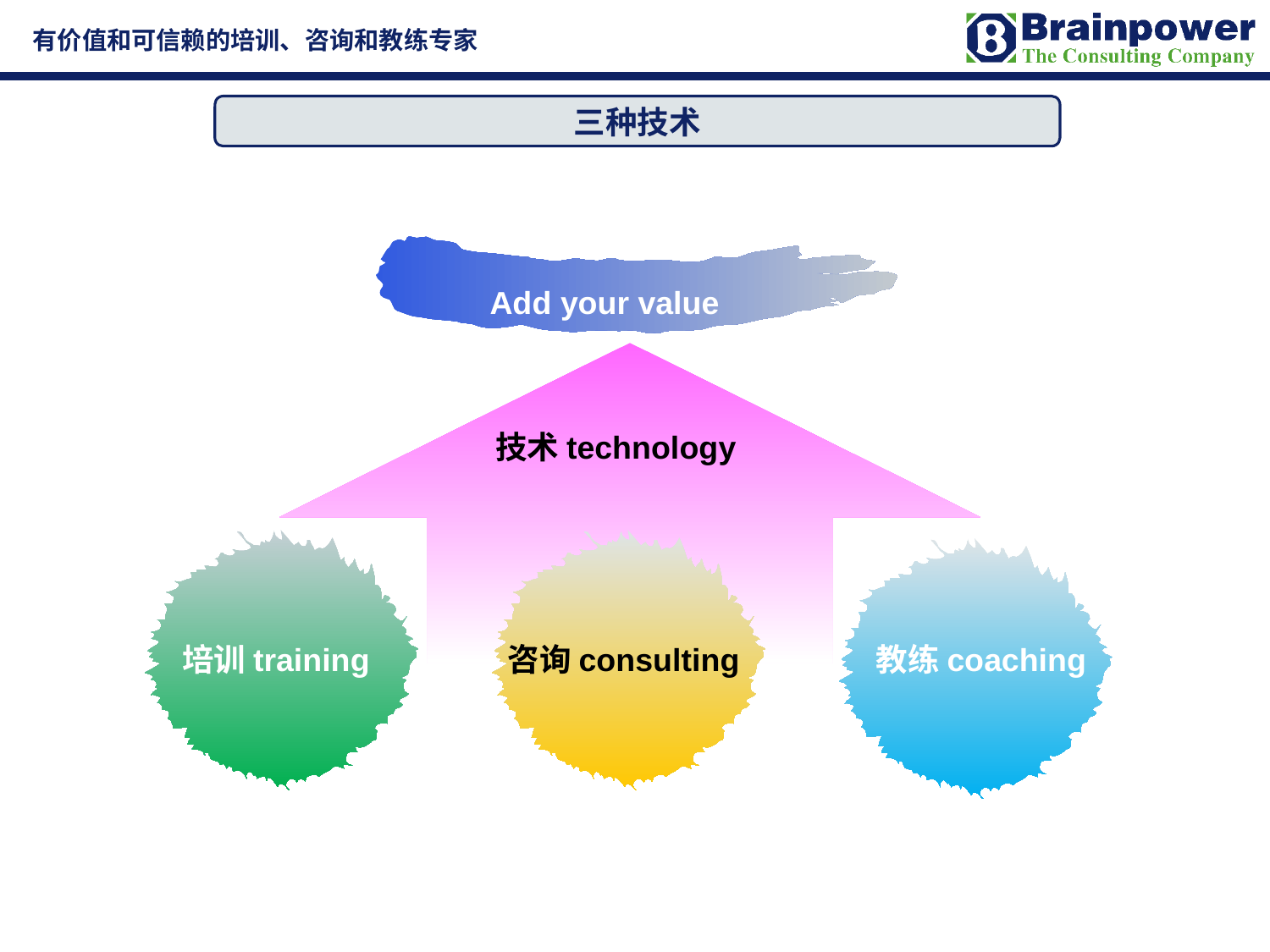

三种技术

Add your value

技术technology

培训training
咨询consulting
教练coaching